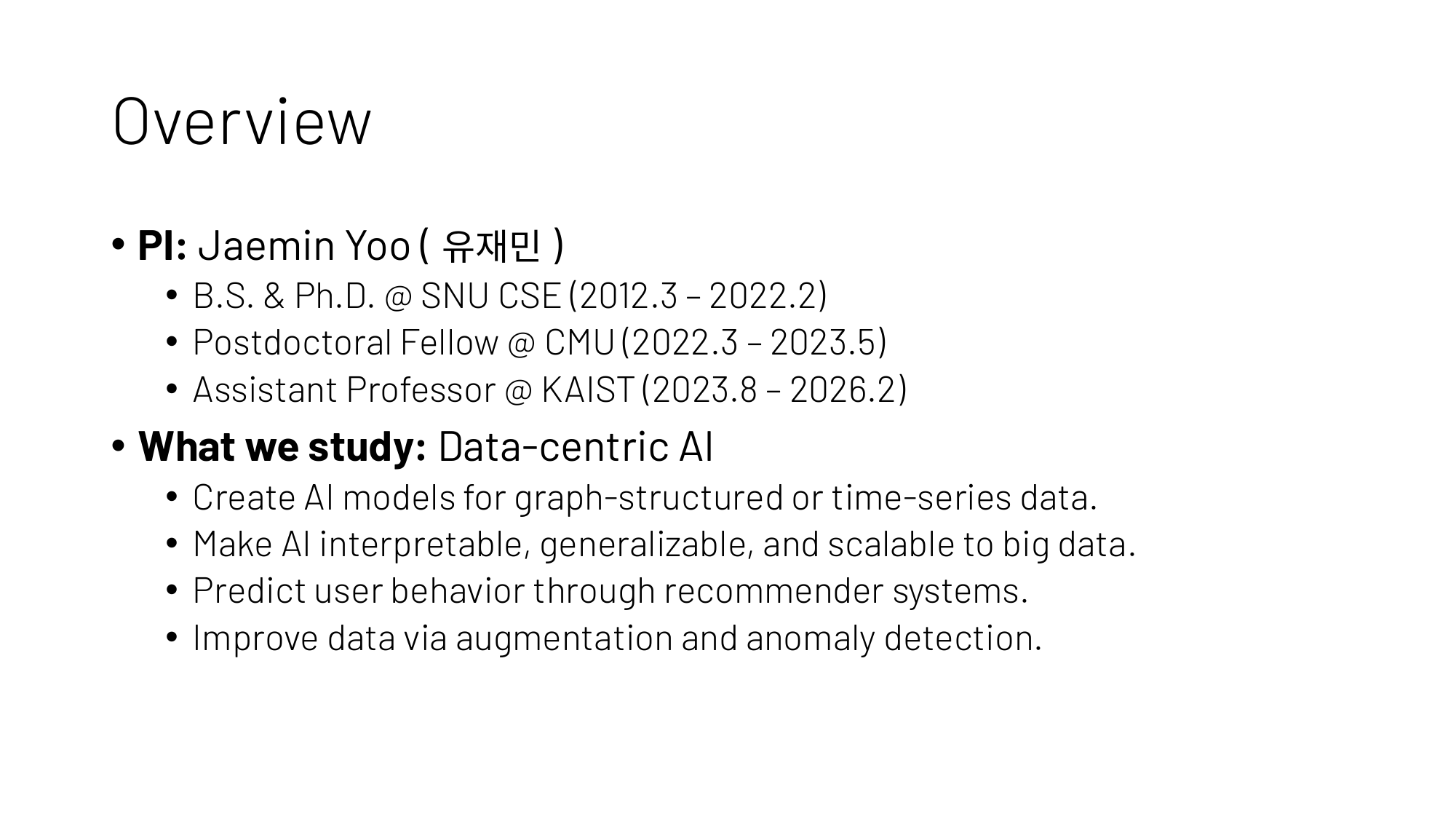

# Overview
PI: Jaemin Yoo (유재민)
B.S. & Ph.D. @ SNU CSE (2012.3 – 2022.2)
Postdoctoral Fellow @ CMU (2022.3 – 2023.5)
Assistant Professor @ KAIST (2023.8 – 2026.2)
What we study: Data-centric AI
Create AI models for graph-structured or time-series data.
Make AI interpretable, generalizable, and scalable to big data.
Predict user behavior through recommender systems.
Improve data via augmentation and anomaly detection.